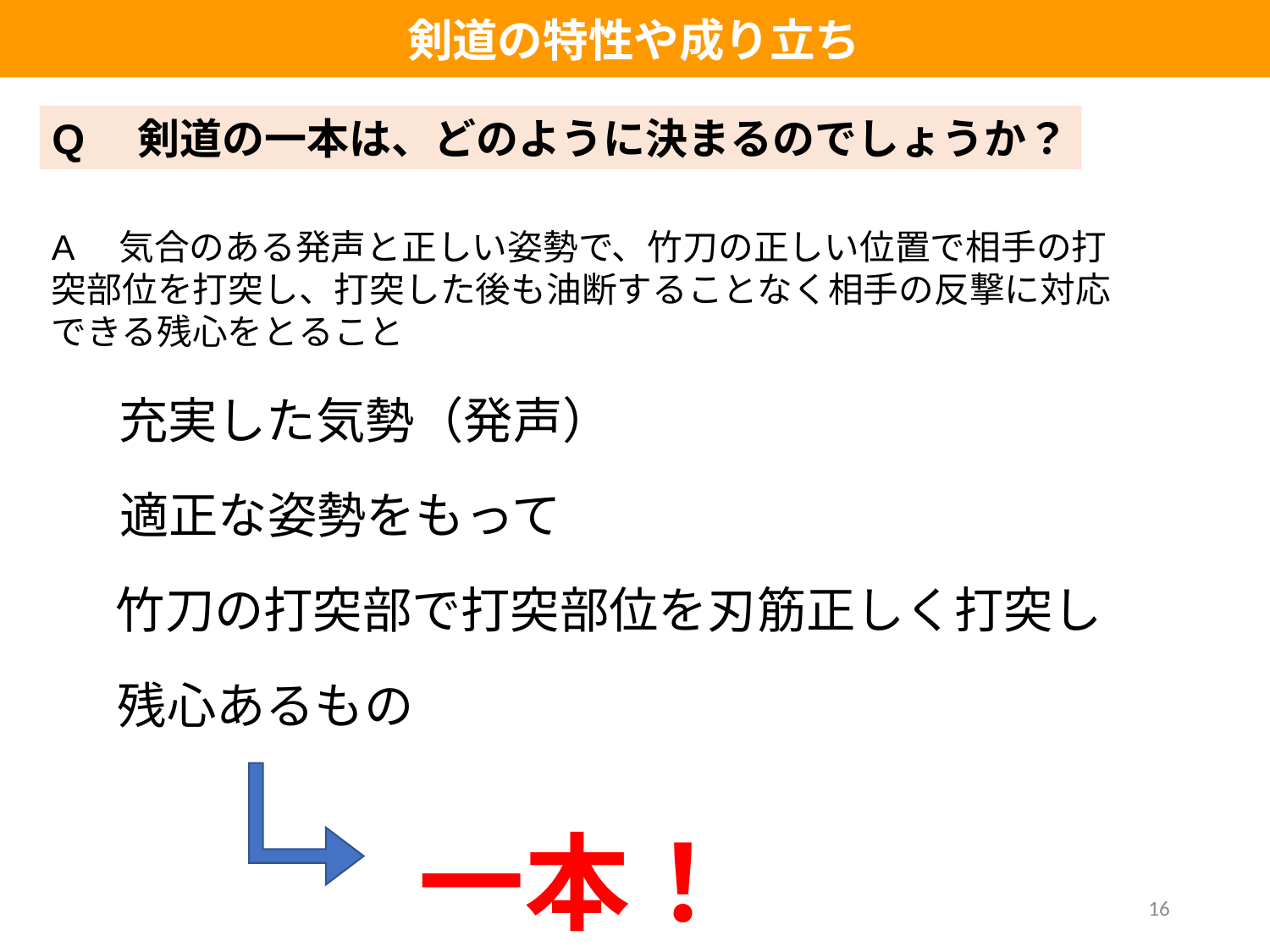

剣道の特性や成り立ち
Q　剣道の一本は、どのように決まるのでしょうか？
A　気合のある発声と正しい姿勢で、竹刀の正しい位置で相手の打突部位を打突し、打突した後も油断することなく相手の反撃に対応できる残心をとること
充実した気勢（発声）
適正な姿勢をもって
竹刀の打突部で打突部位を刃筋正しく打突し
残心あるもの

一本！
16